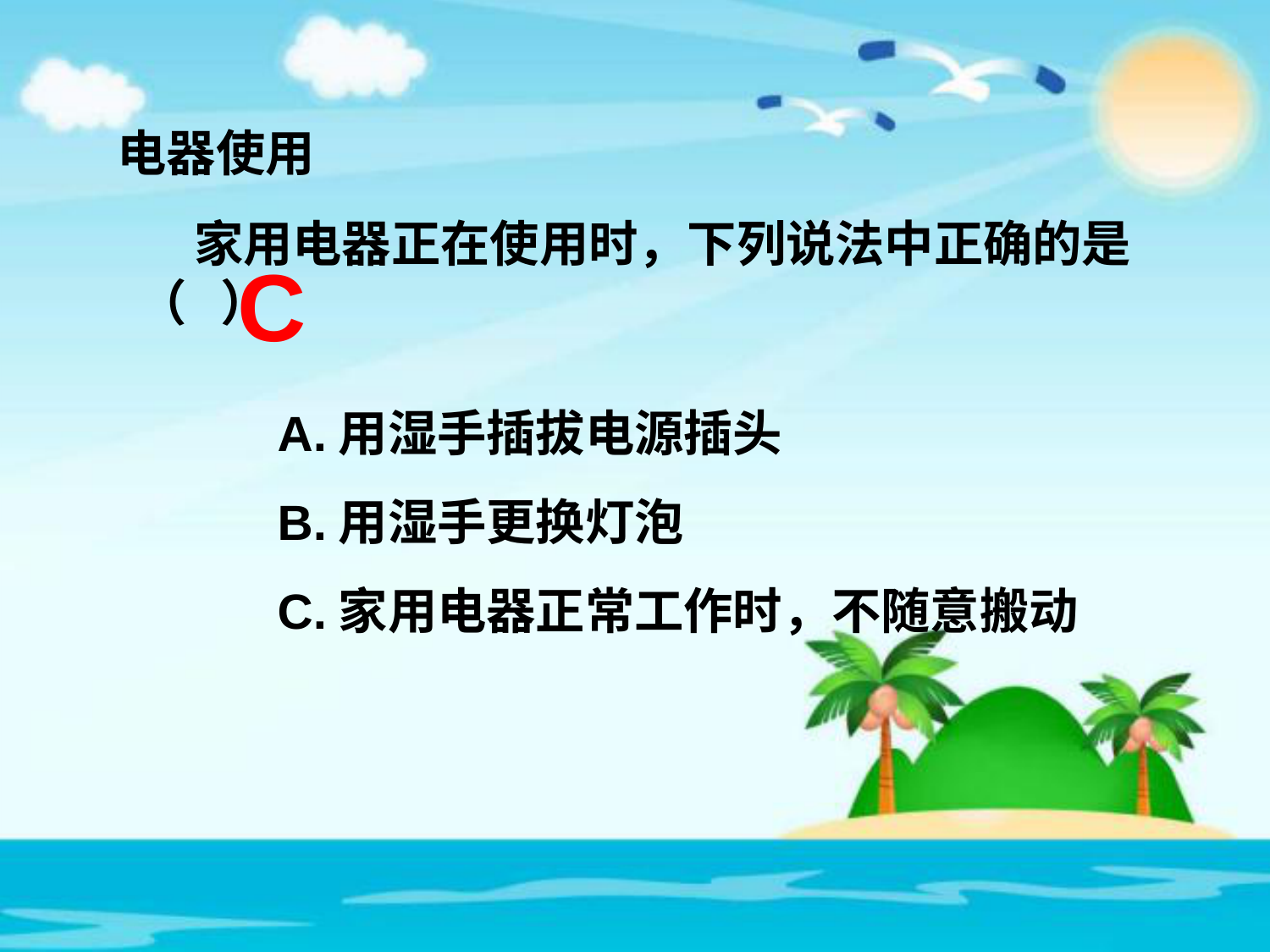

电器使用
    家用电器正在使用时，下列说法中正确的是（   ）
C
A.用湿手插拔电源插头
B.用湿手更换灯泡
C.家用电器正常工作时，不随意搬动